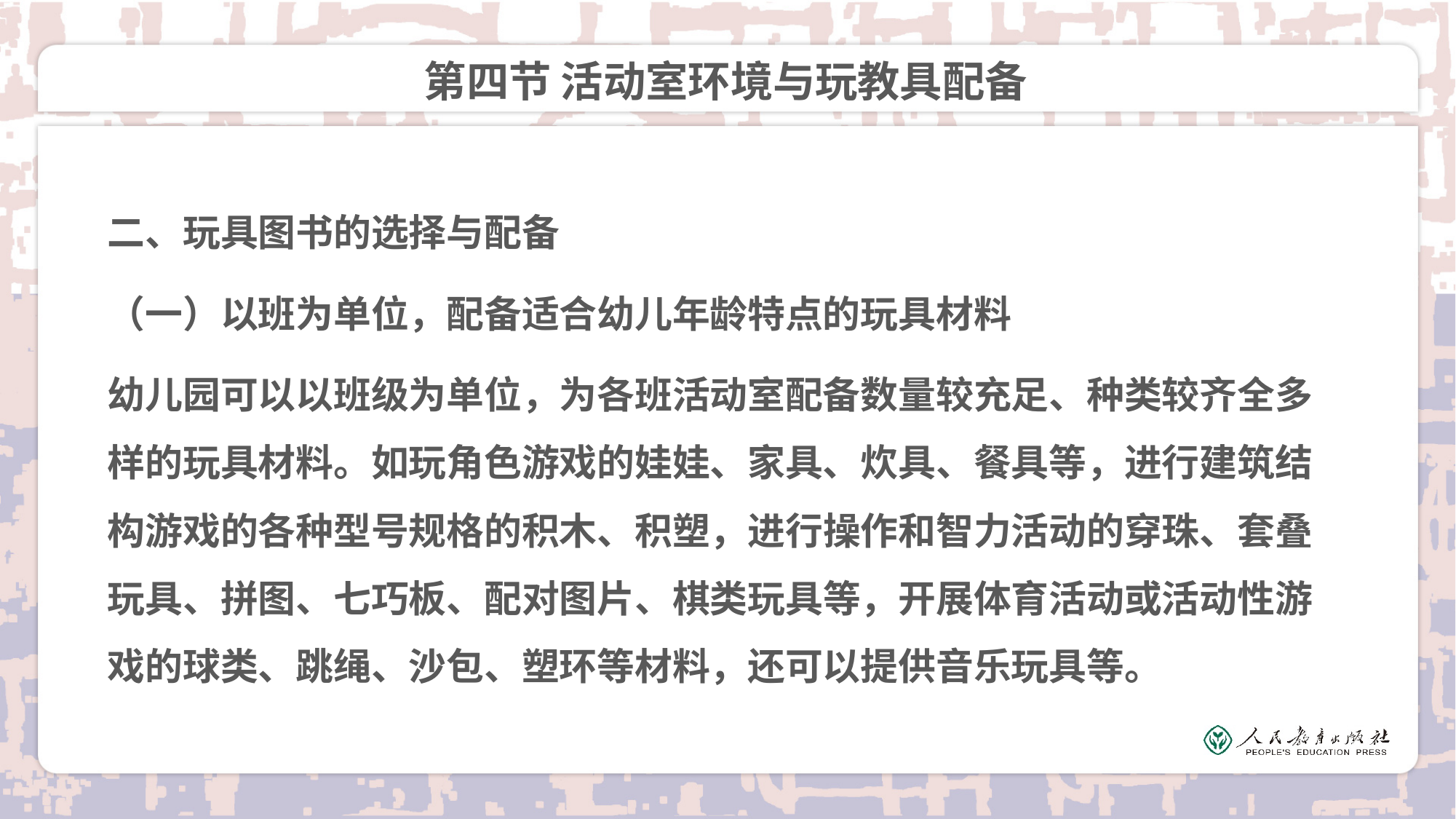

# 第四节 活动室环境与玩教具配备
二、玩具图书的选择与配备
（一）以班为单位，配备适合幼儿年龄特点的玩具材料
幼儿园可以以班级为单位，为各班活动室配备数量较充足、种类较齐全多样的玩具材料。如玩角色游戏的娃娃、家具、炊具、餐具等，进行建筑结构游戏的各种型号规格的积木、积塑，进行操作和智力活动的穿珠、套叠玩具、拼图、七巧板、配对图片、棋类玩具等，开展体育活动或活动性游戏的球类、跳绳、沙包、塑环等材料，还可以提供音乐玩具等。